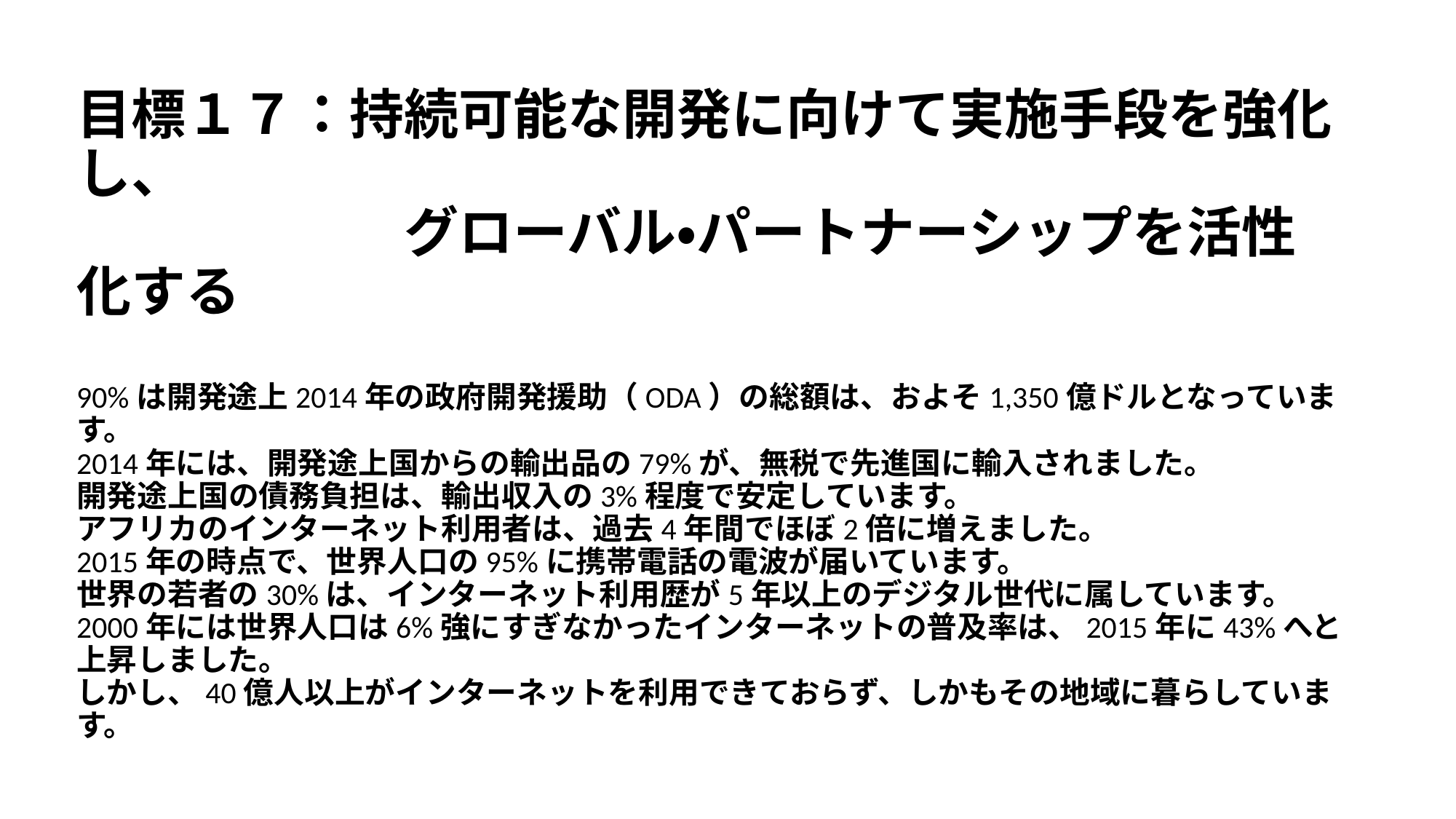

# 目標１７：持続可能な開発に向けて実施手段を強化し、 　　　　　　グローバル・パートナーシップを活性化する 90%は開発途上2014年の政府開発援助（ODA）の総額は、およそ1,350億ドルとなっています。 2014年には、開発途上国からの輸出品の79%が、無税で先進国に輸入されました。 開発途上国の債務負担は、輸出収入の3%程度で安定しています。 アフリカのインターネット利用者は、過去4年間でほぼ2倍に増えました。 2015年の時点で、世界人口の95%に携帯電話の電波が届いています。 世界の若者の30%は、インターネット利用歴が5年以上のデジタル世代に属しています。 2000年には世界人口は6%強にすぎなかったインターネットの普及率は、2015年に43%へと 上昇しました。 しかし、40億人以上がインターネットを利用できておらず、しかもその地域に暮らしています。